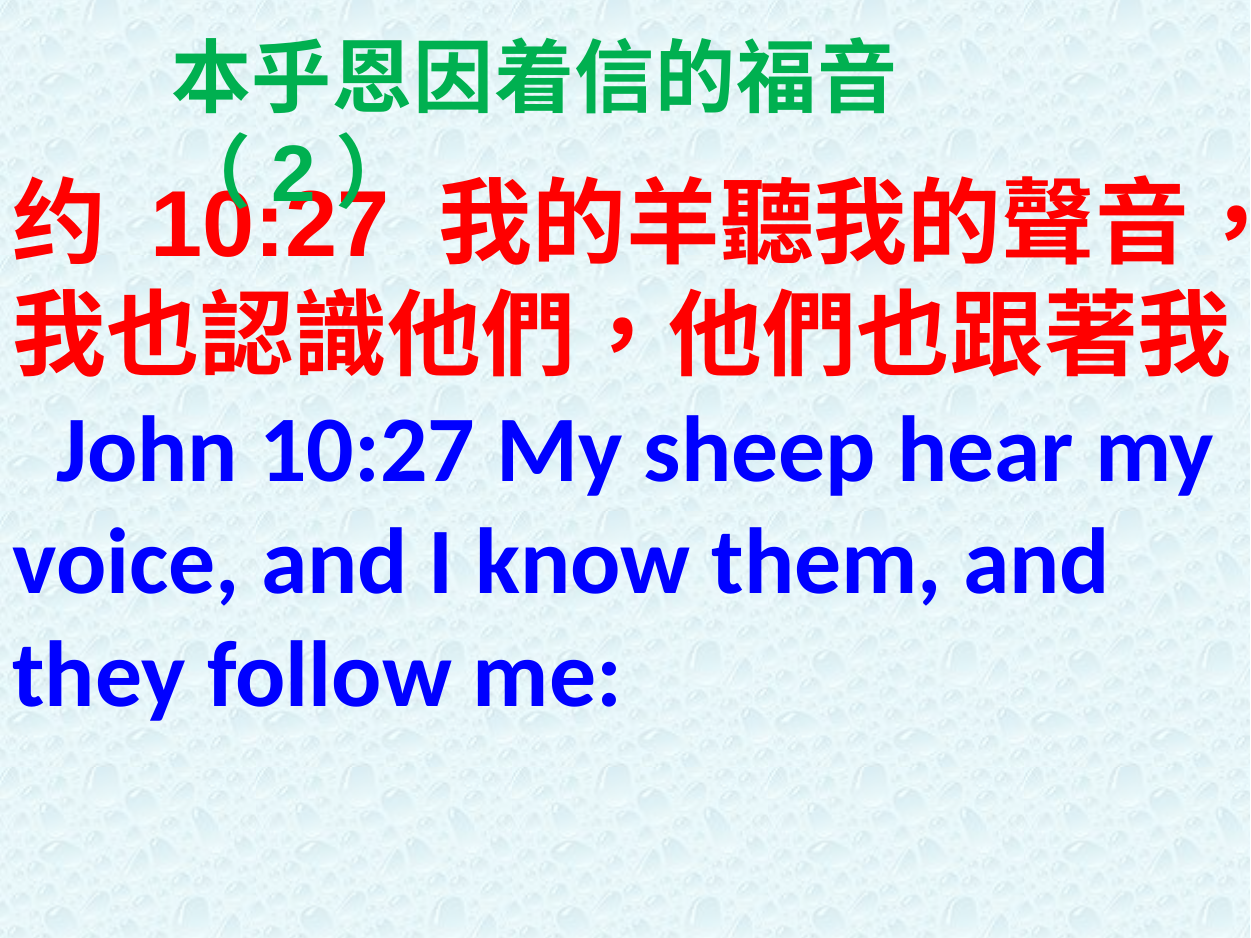

本乎恩因着信的福音（2）
约 10:27 我的羊聽我的聲音，我也認識他們，他們也跟著我。 John 10:27 My sheep hear my voice, and I know them, and they follow me: